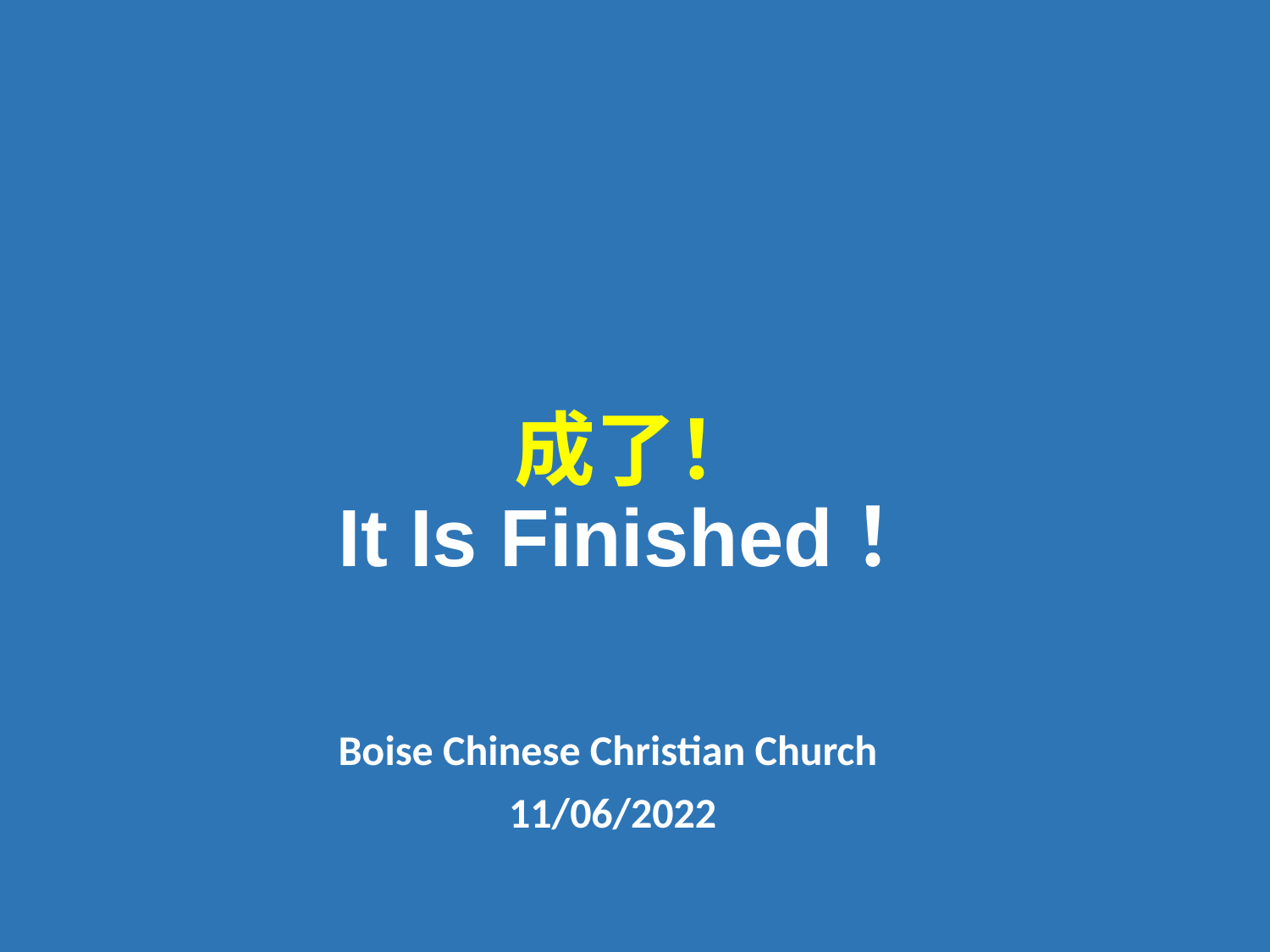

# 成了！ It Is Finished！
Boise Chinese Christian Church
11/06/2022